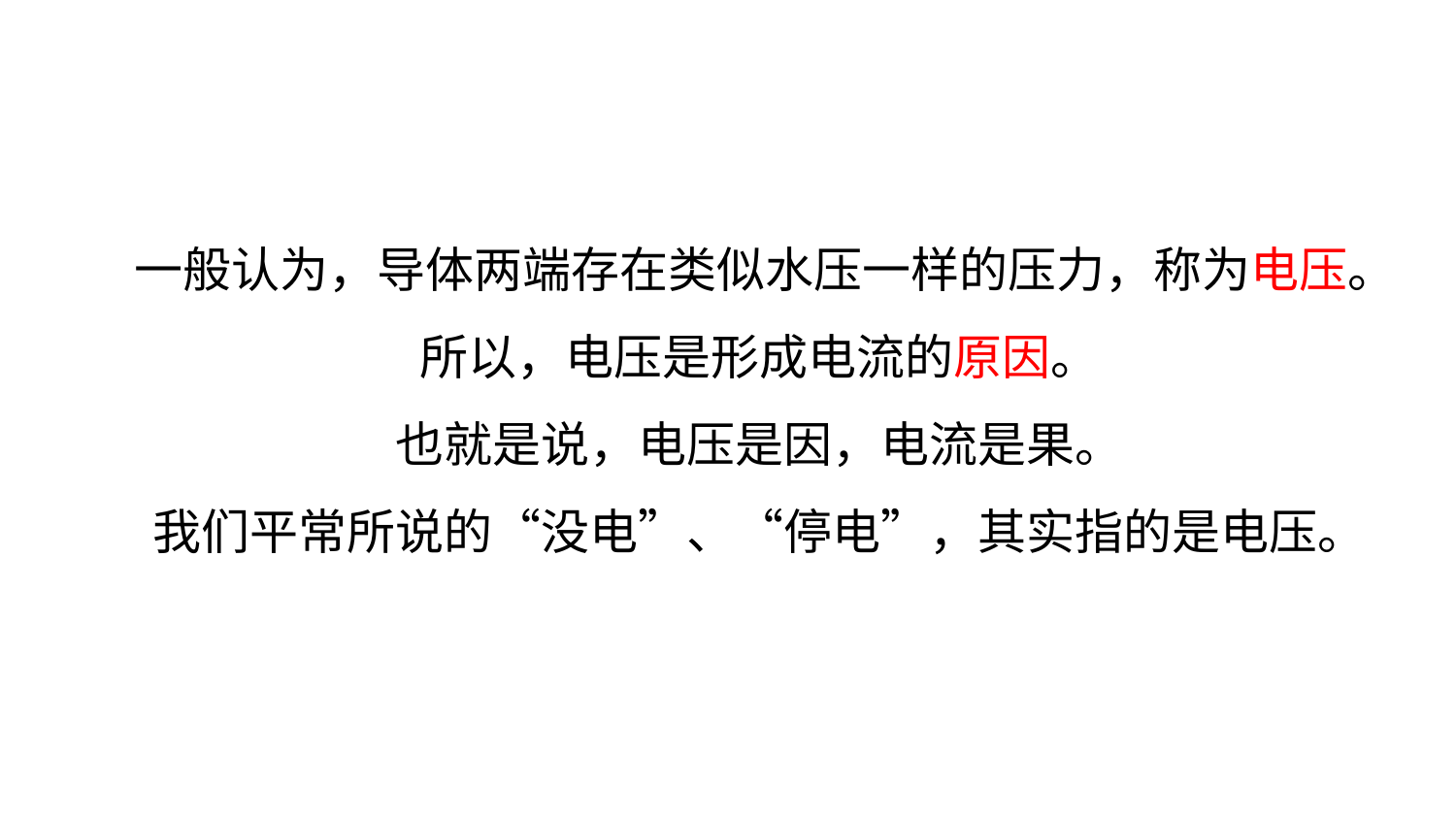

一般认为，导体两端存在类似水压一样的压力，称为电压。
所以，电压是形成电流的原因。
也就是说，电压是因，电流是果。
我们平常所说的“没电”、“停电”，其实指的是电压。